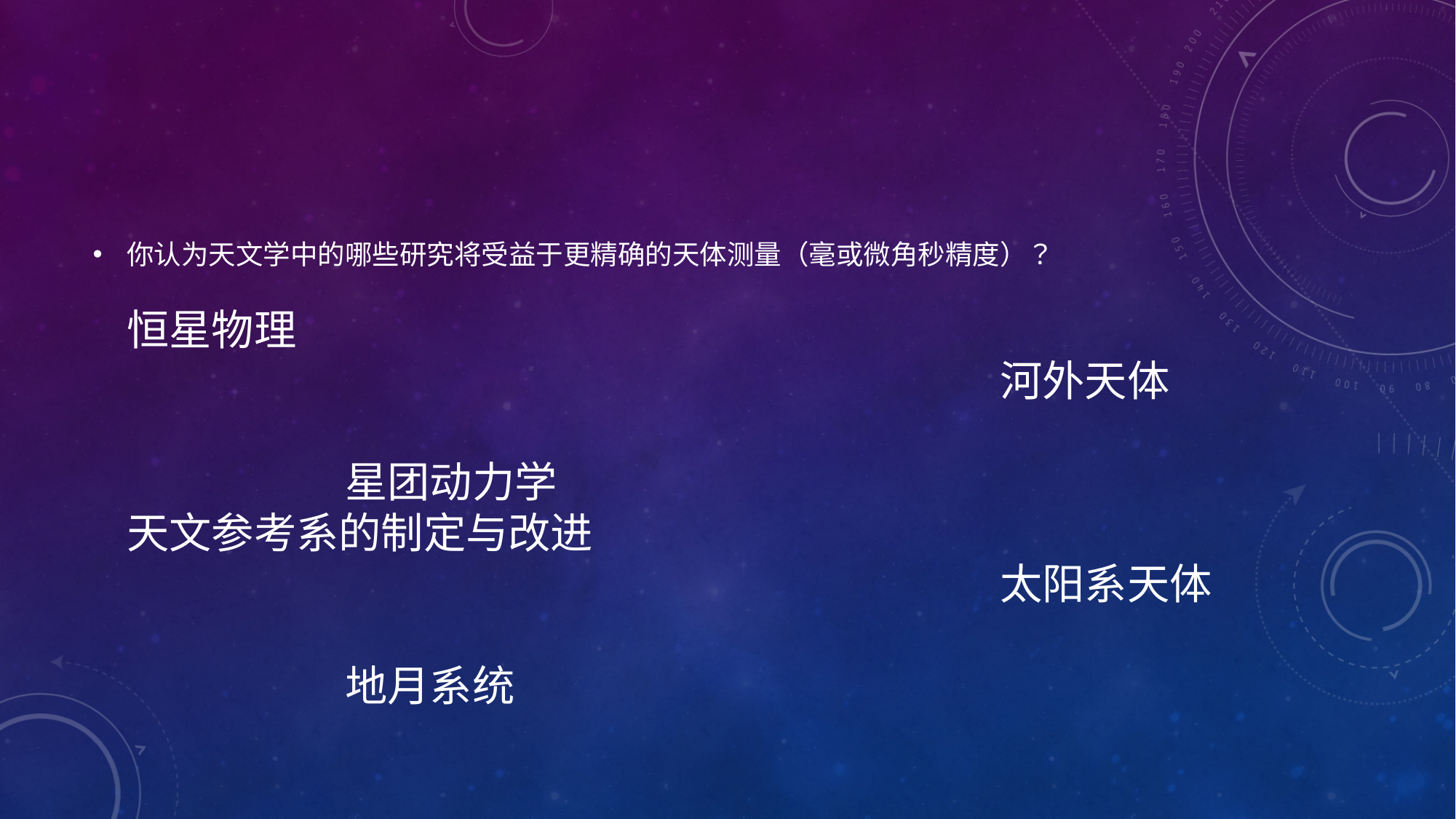

#
你认为天文学中的哪些研究将受益于更精确的天体测量（毫或微角秒精度）？
恒星物理
								河外天体
												星团动力学
天文参考系的制定与改进
								太阳系天体
												地月系统